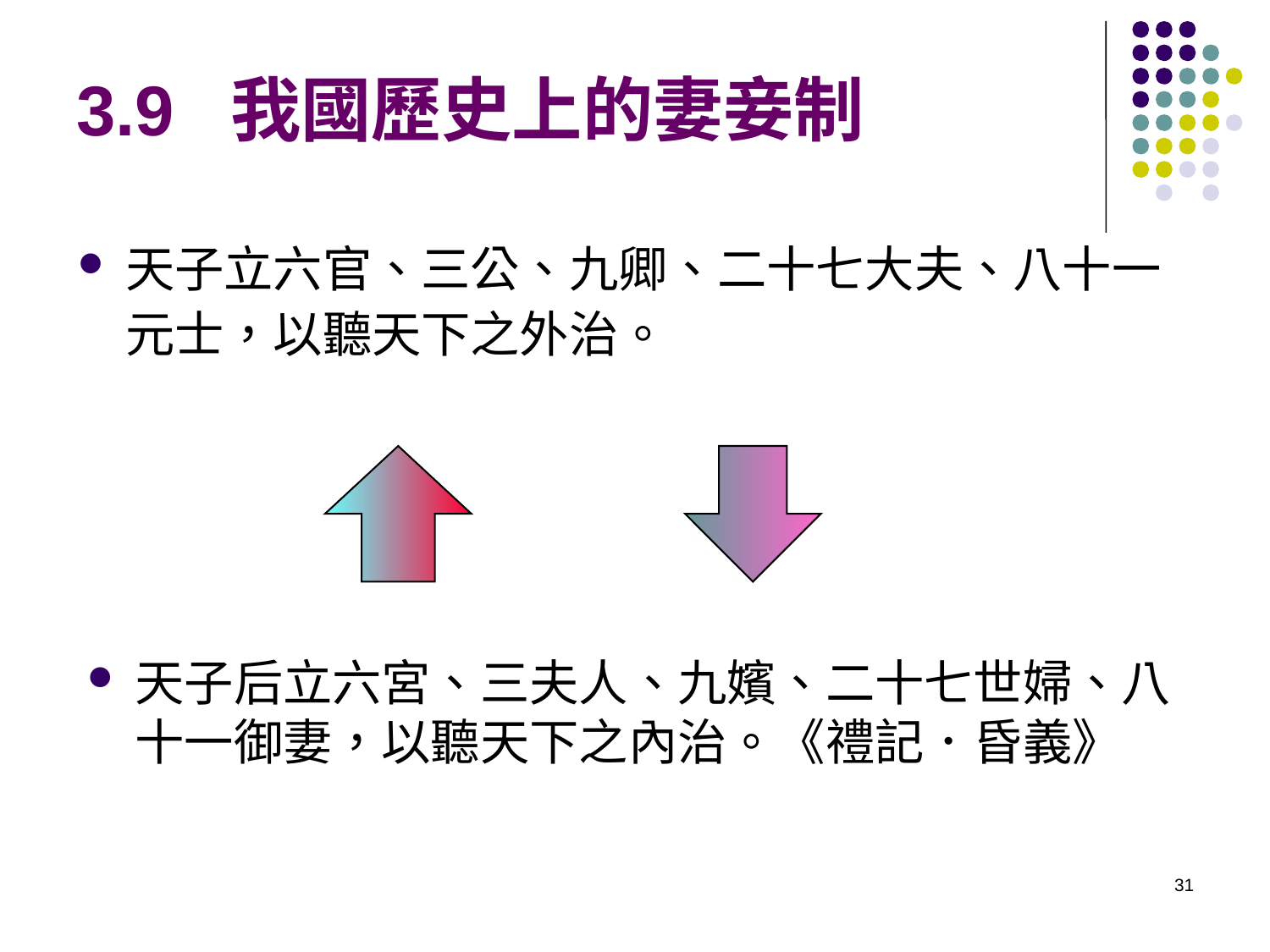

# 3.9  我國歷史上的妻妾制
天子立六官、三公、九卿、二十七大夫、八十一元士，以聽天下之外治。

天子后立六宮、三夫人、九嬪、二十七世婦、八十一御妻，以聽天下之內治。《禮記．昏義》
31